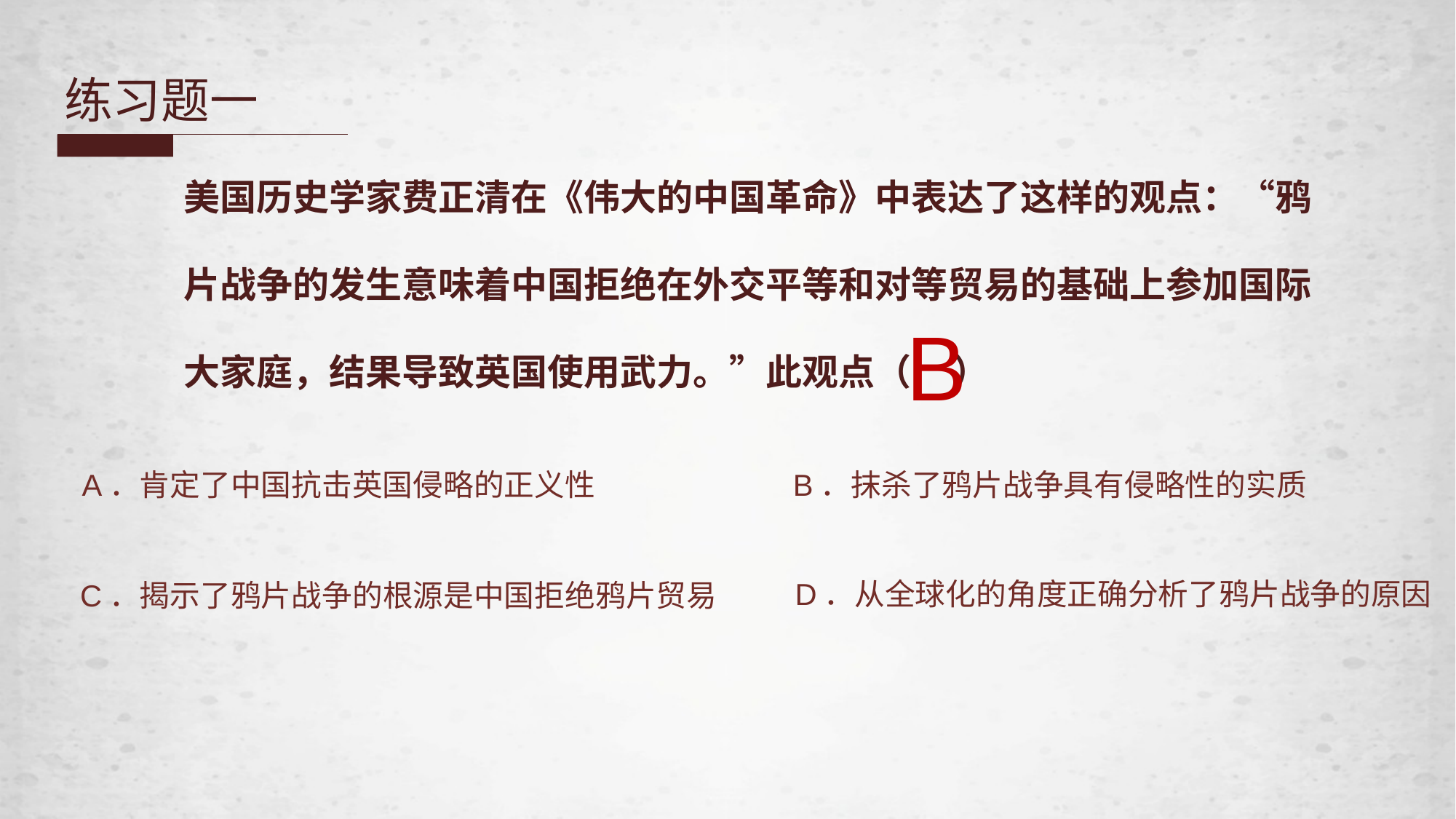

练习题一
美国历史学家费正清在《伟大的中国革命》中表达了这样的观点：“鸦片战争的发生意味着中国拒绝在外交平等和对等贸易的基础上参加国际大家庭，结果导致英国使用武力。”此观点（     ）

B
A．肯定了中国抗击英国侵略的正义性
B．抹杀了鸦片战争具有侵略性的实质
D．从全球化的角度正确分析了鸦片战争的原因
C．揭示了鸦片战争的根源是中国拒绝鸦片贸易